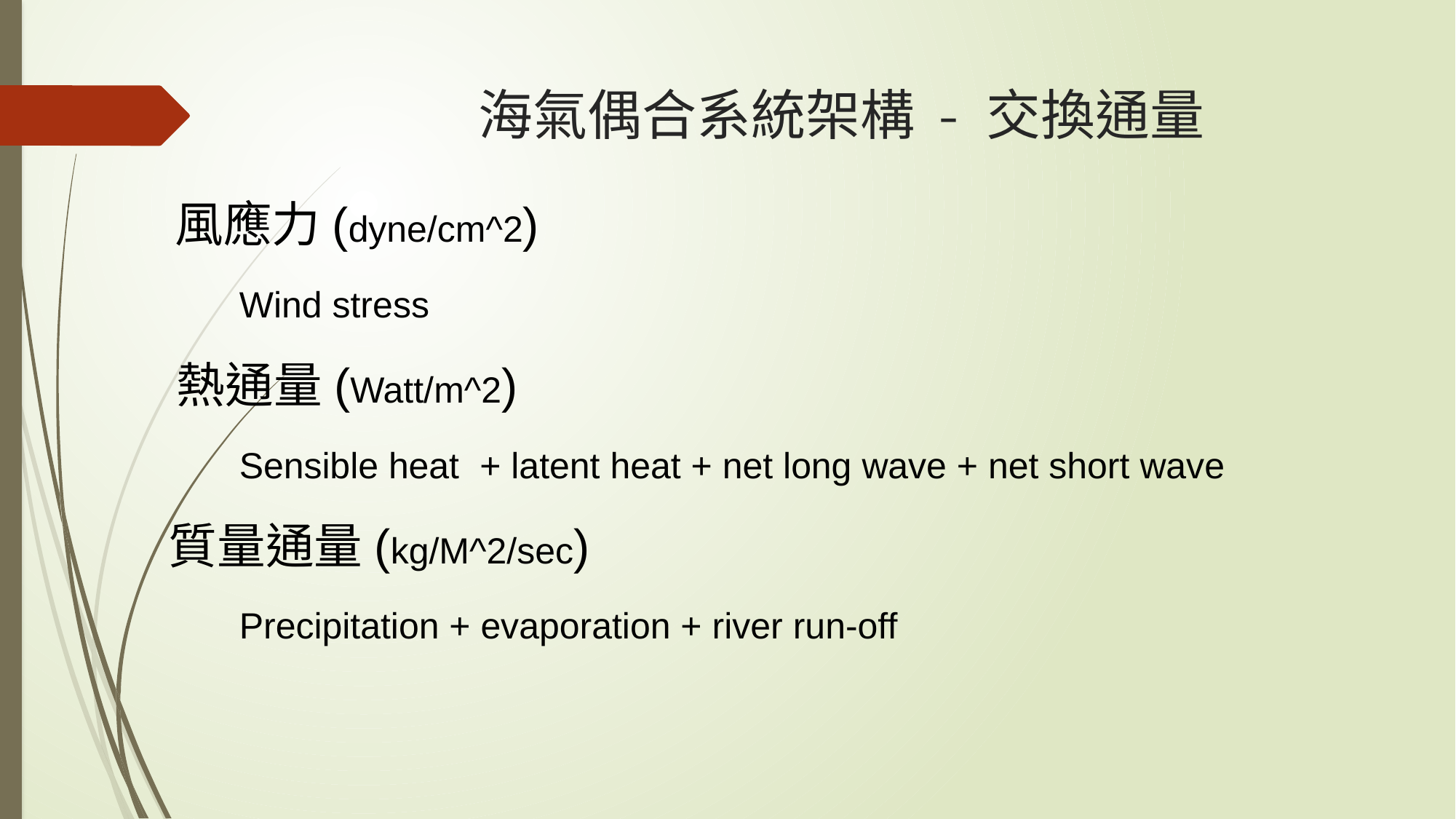

# 海氣偶合系統架構 - 交換通量
風應力(dyne/cm^2)
Wind stress
熱通量(Watt/m^2)
Sensible heat  + latent heat + net long wave + net short wave
質量通量(kg/M^2/sec)
Precipitation + evaporation + river run-off